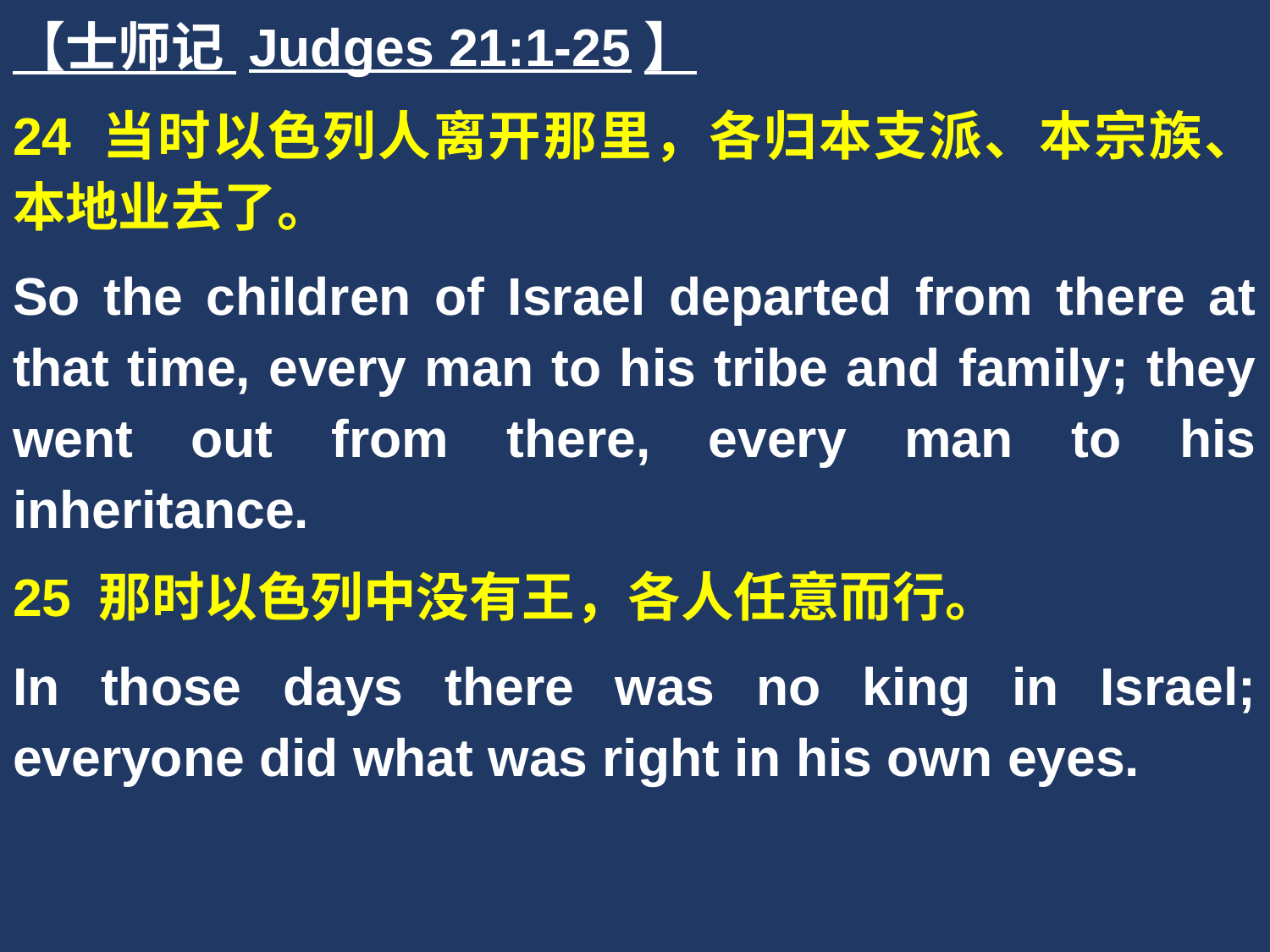

【士师记 Judges 21:1-25】
24 当时以色列人离开那里，各归本支派、本宗族、本地业去了。
So the children of Israel departed from there at that time, every man to his tribe and family; they went out from there, every man to his inheritance.
25 那时以色列中没有王，各人任意而行。
In those days there was no king in Israel; everyone did what was right in his own eyes.